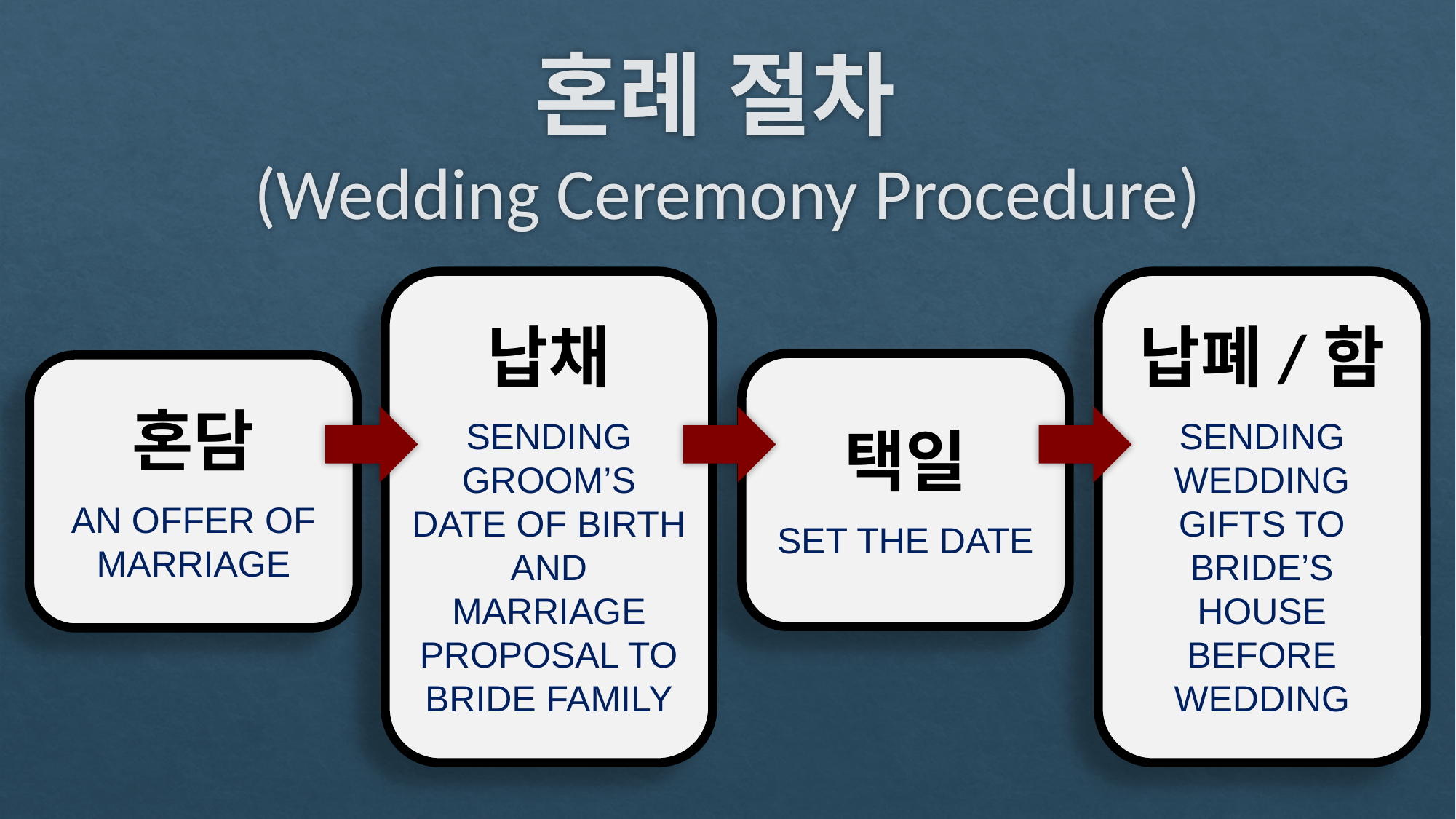

# 혼례 절차 (Wedding Ceremony Procedure)
납채
SENDING GROOM’S DATE OF BIRTH AND MARRIAGE PROPOSAL TO BRIDE FAMILY
납폐/함
SENDING WEDDING GIFTS TO BRIDE’S HOUSE BEFORE WEDDING
택일
SET THE DATE
혼담
AN OFFER OF MARRIAGE